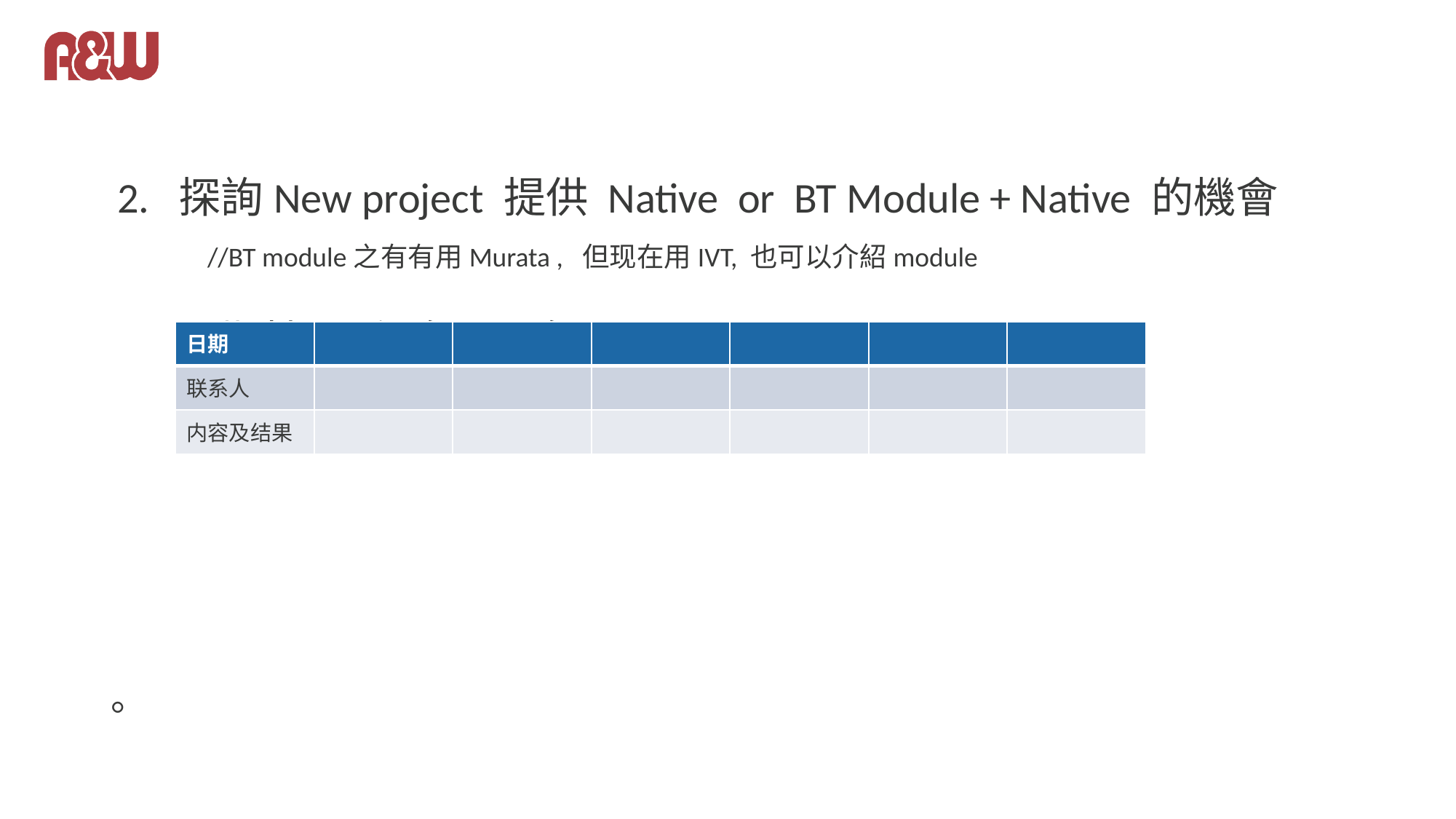

#
 2.  探詢New project 提供 Native  or  BT Module + Native 的機會
          //BT module之有有用Murata ,  但现在用IVT, 也可以介紹module

      周期性联系   每周/每月？

。
| 日期 |  |  |  |  |  |  |
| --- | --- | --- | --- | --- | --- | --- |
| 联系人 |  |  |  |  |  |  |
| 内容及结果 |  |  |  |  |  |  |